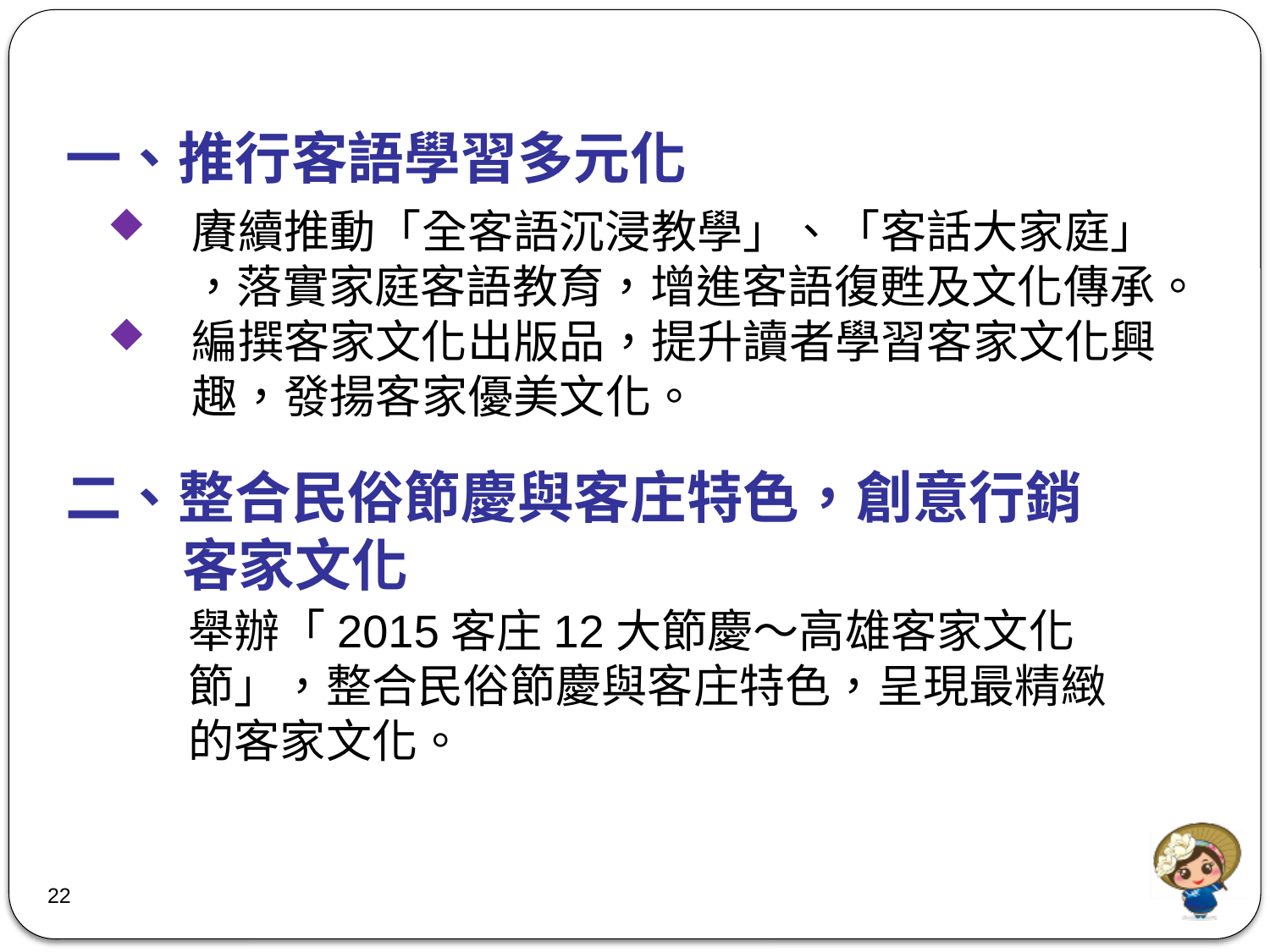

一、推行客語學習多元化
賡續推動「全客語沉浸教學」、「客話大家庭」
       ，落實家庭客語教育，增進客語復甦及文化傳承。
編撰客家文化出版品，提升讀者學習客家文化興趣，發揚客家優美文化。
二、整合民俗節慶與客庄特色，創意行銷
        客家文化
舉辦「2015客庄12大節慶～高雄客家文化節」，整合民俗節慶與客庄特色，呈現最精緻的客家文化。
22